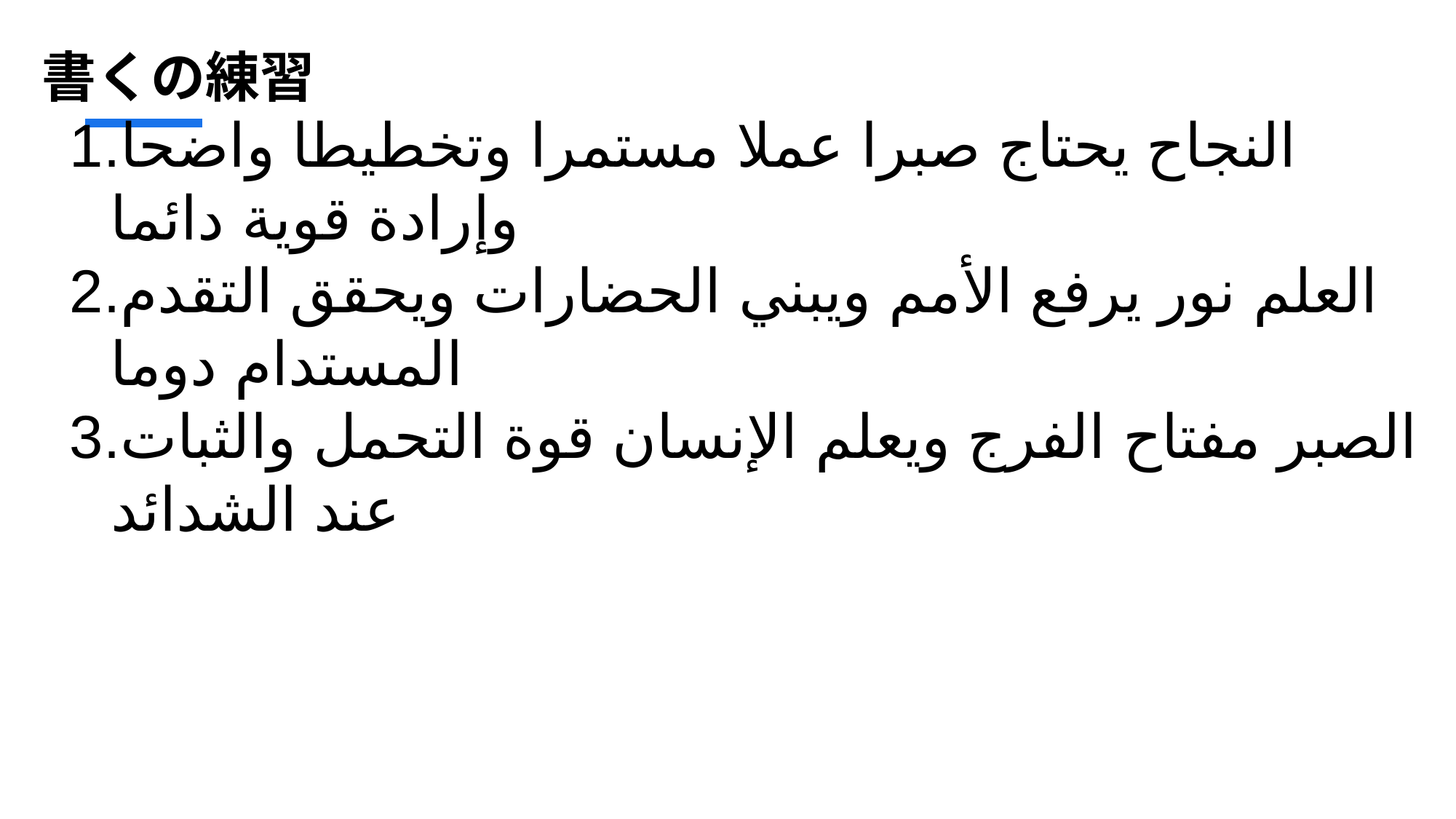

書くの練習
# النجاح يحتاج صبرا عملا مستمرا وتخطيطا واضحا وإرادة قوية دائما
العلم نور يرفع الأمم ويبني الحضارات ويحقق التقدم المستدام دوما
الصبر مفتاح الفرج ويعلم الإنسان قوة التحمل والثبات عند الشدائد